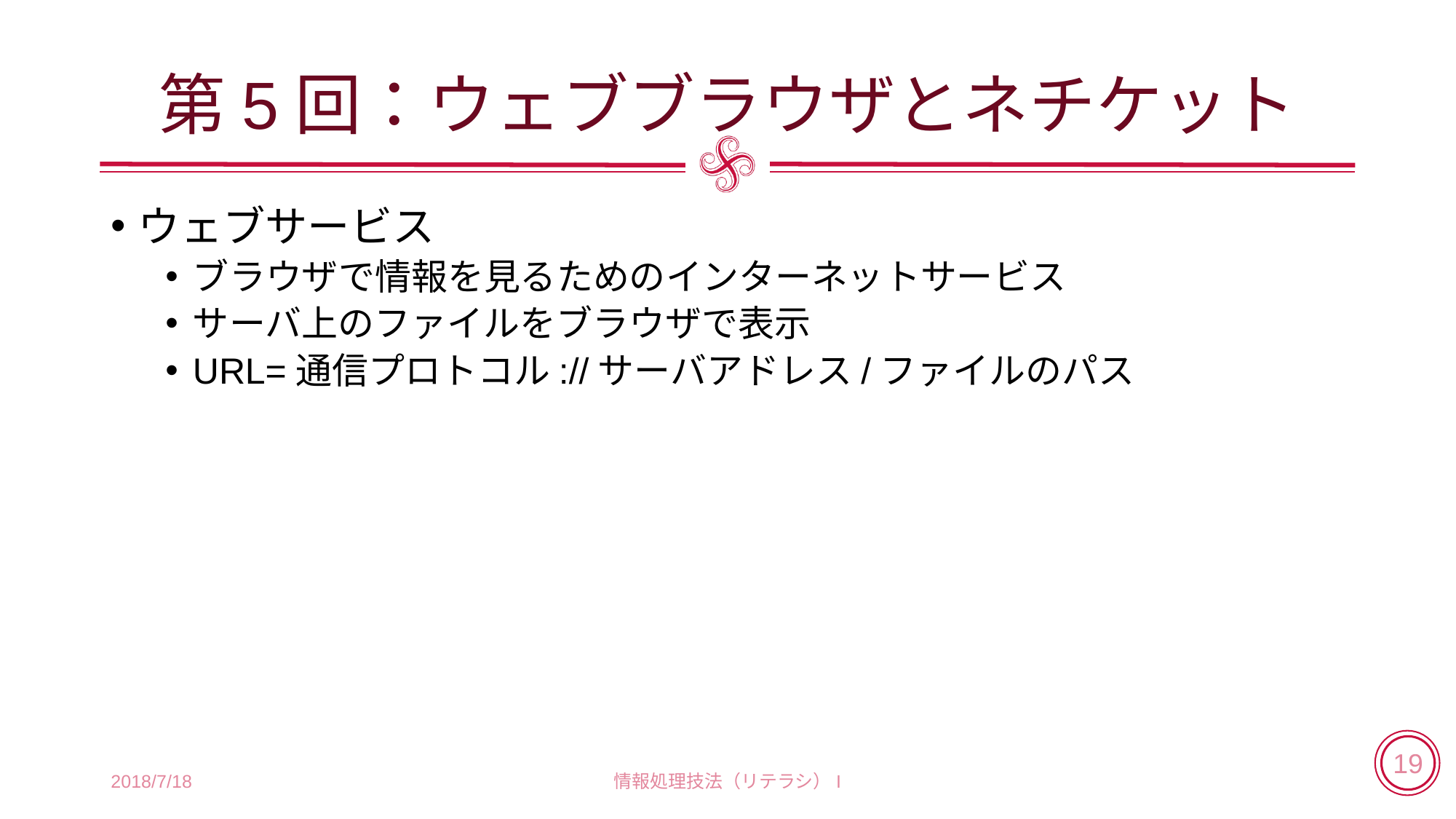

# 第5回：ウェブブラウザとネチケット
ウェブサービス
ブラウザで情報を見るためのインターネットサービス
サーバ上のファイルをブラウザで表示
URL=通信プロトコル://サーバアドレス/ファイルのパス

2018/7/18
情報処理技法（リテラシ）I